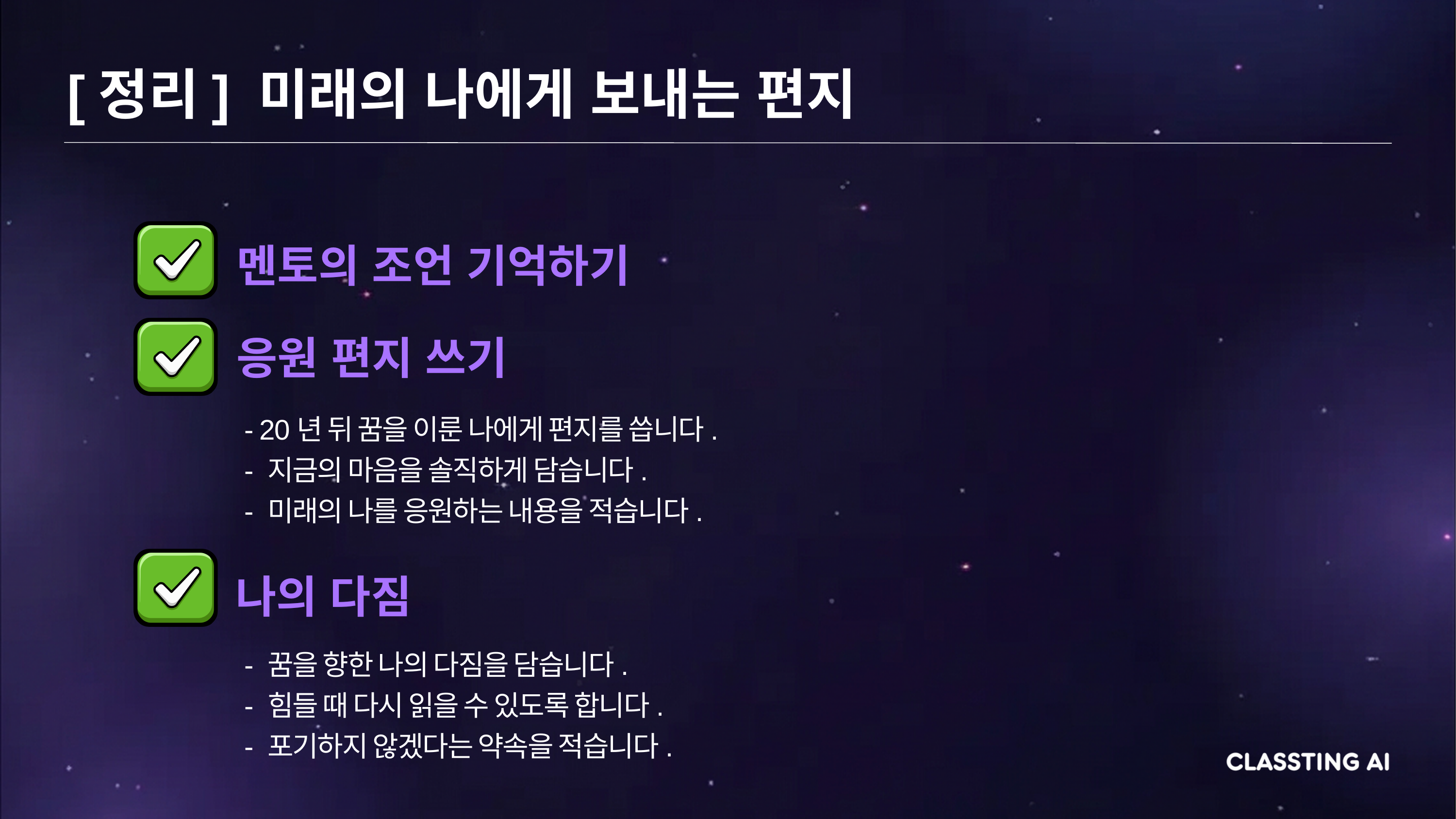

[정리] 미래의 나에게 보내는 편지

멘토의 조언 기억하기

응원 편지 쓰기
- 20년 뒤 꿈을 이룬 나에게 편지를 씁니다.
- 지금의 마음을 솔직하게 담습니다.
- 미래의 나를 응원하는 내용을 적습니다.

나의 다짐
- 꿈을 향한 나의 다짐을 담습니다.
- 힘들 때 다시 읽을 수 있도록 합니다.
- 포기하지 않겠다는 약속을 적습니다.